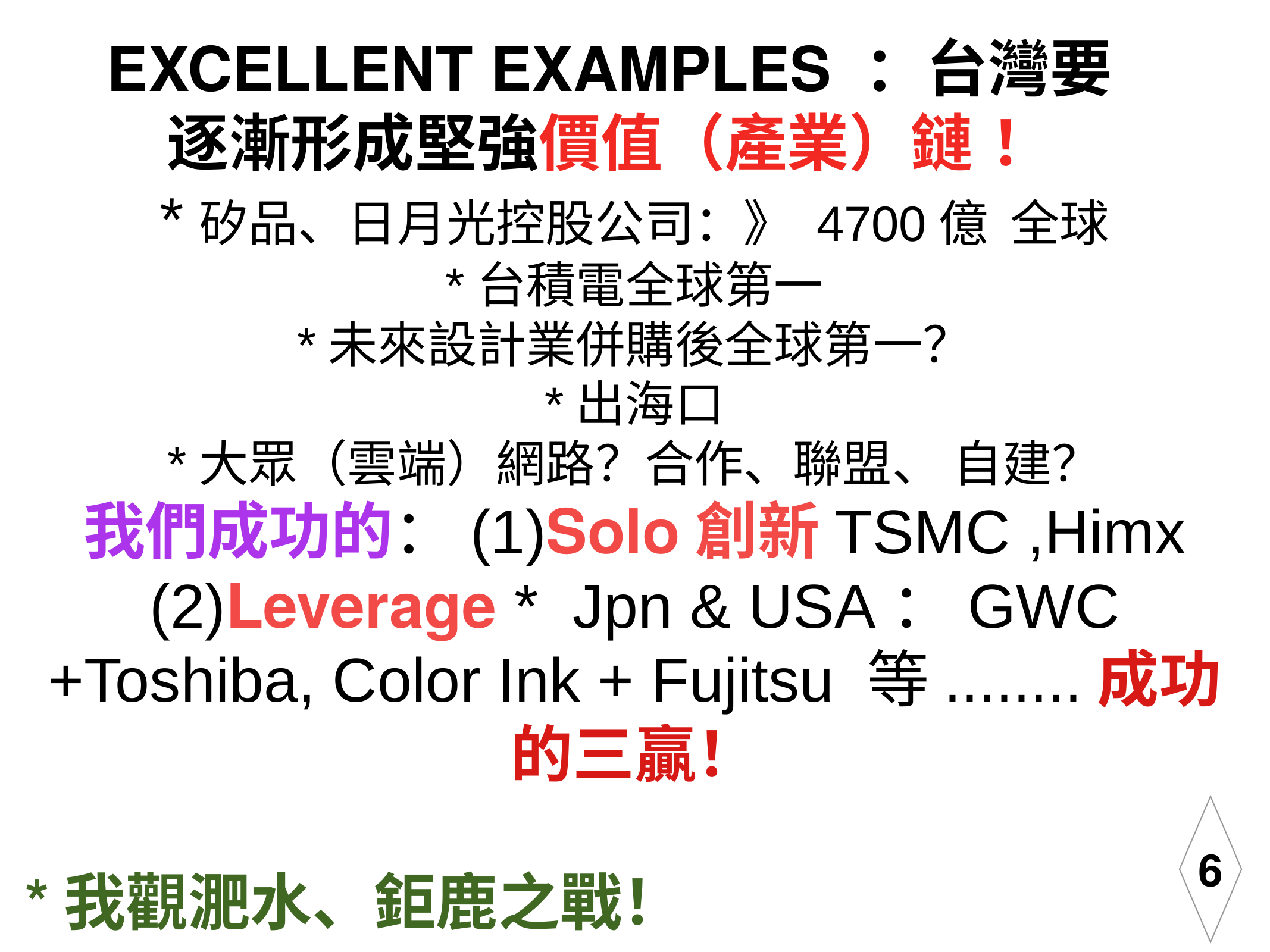

EXCELLENT EXAMPLES ：台灣要逐漸形成堅強價值（產業）鏈 ！
*矽品、日月光控股公司：》 4700億  全球
*台積電全球第一
*未來設計業併購後全球第一？
*出海口
*大眾（雲端）網路？合作、聯盟、 自建？
我們成功的：(1)Solo創新TSMC ,Himx (2)Leverage *  Jpn & USA：GWC +Toshiba, Color Ink + Fujitsu 等........成功的三贏！

*我觀淝水、鉅鹿之戰！
6